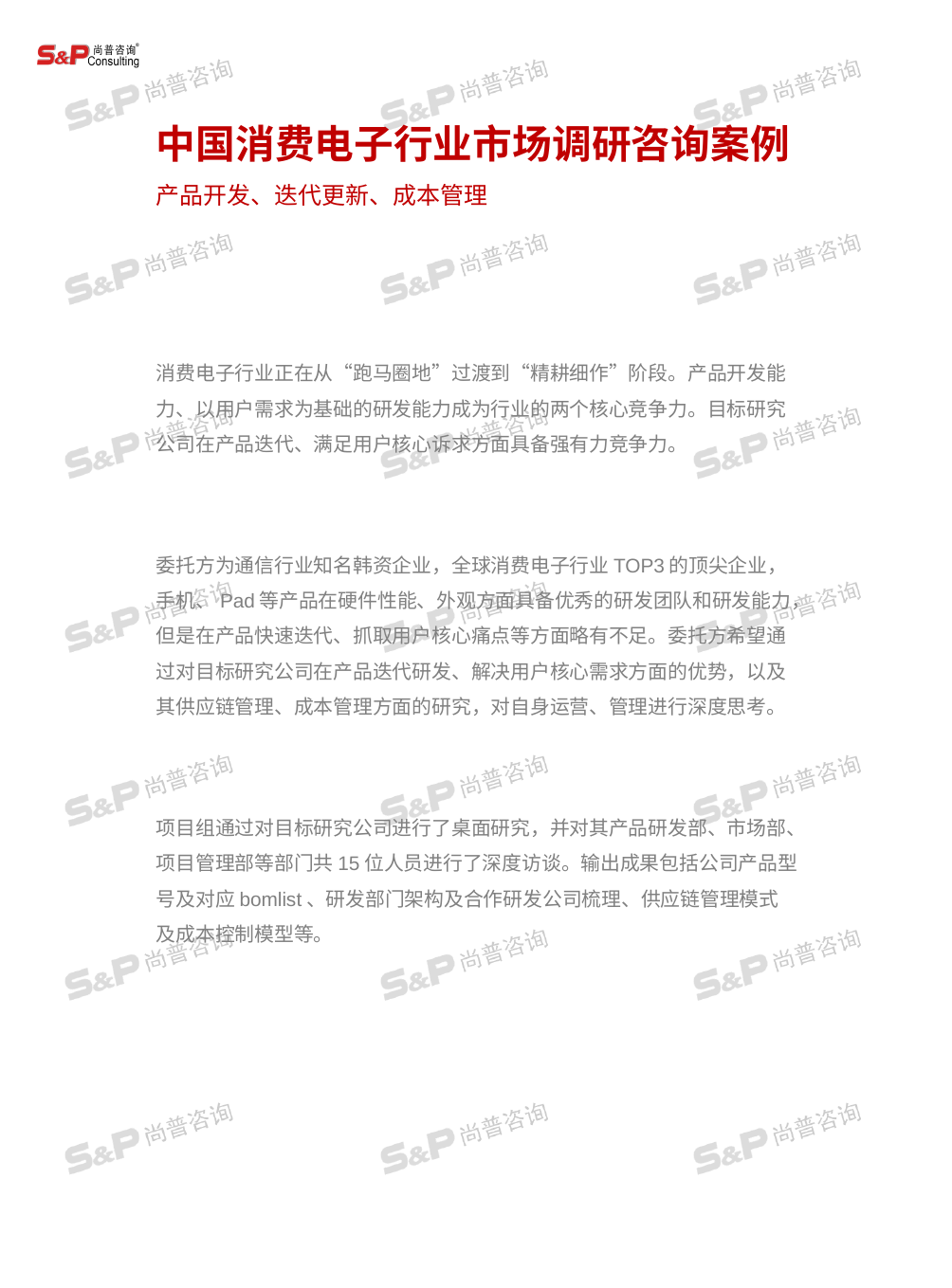

中国消费电子行业市场调研咨询案例
产品开发、迭代更新、成本管理

消费电子行业正在从“跑马圈地”过渡到“精耕细作”阶段。产品开发能力、以用户需求为基础的研发能力成为行业的两个核心竞争力。目标研究公司在产品迭代、满足用户核心诉求方面具备强有力竞争力。

委托方为通信行业知名韩资企业，全球消费电子行业TOP3的顶尖企业，手机、Pad等产品在硬件性能、外观方面具备优秀的研发团队和研发能力，但是在产品快速迭代、抓取用户核心痛点等方面略有不足。委托方希望通过对目标研究公司在产品迭代研发、解决用户核心需求方面的优势，以及其供应链管理、成本管理方面的研究，对自身运营、管理进行深度思考。

项目组通过对目标研究公司进行了桌面研究，并对其产品研发部、市场部、项目管理部等部门共15位人员进行了深度访谈。输出成果包括公司产品型号及对应bomlist、研发部门架构及合作研发公司梳理、供应链管理模式及成本控制模型等。